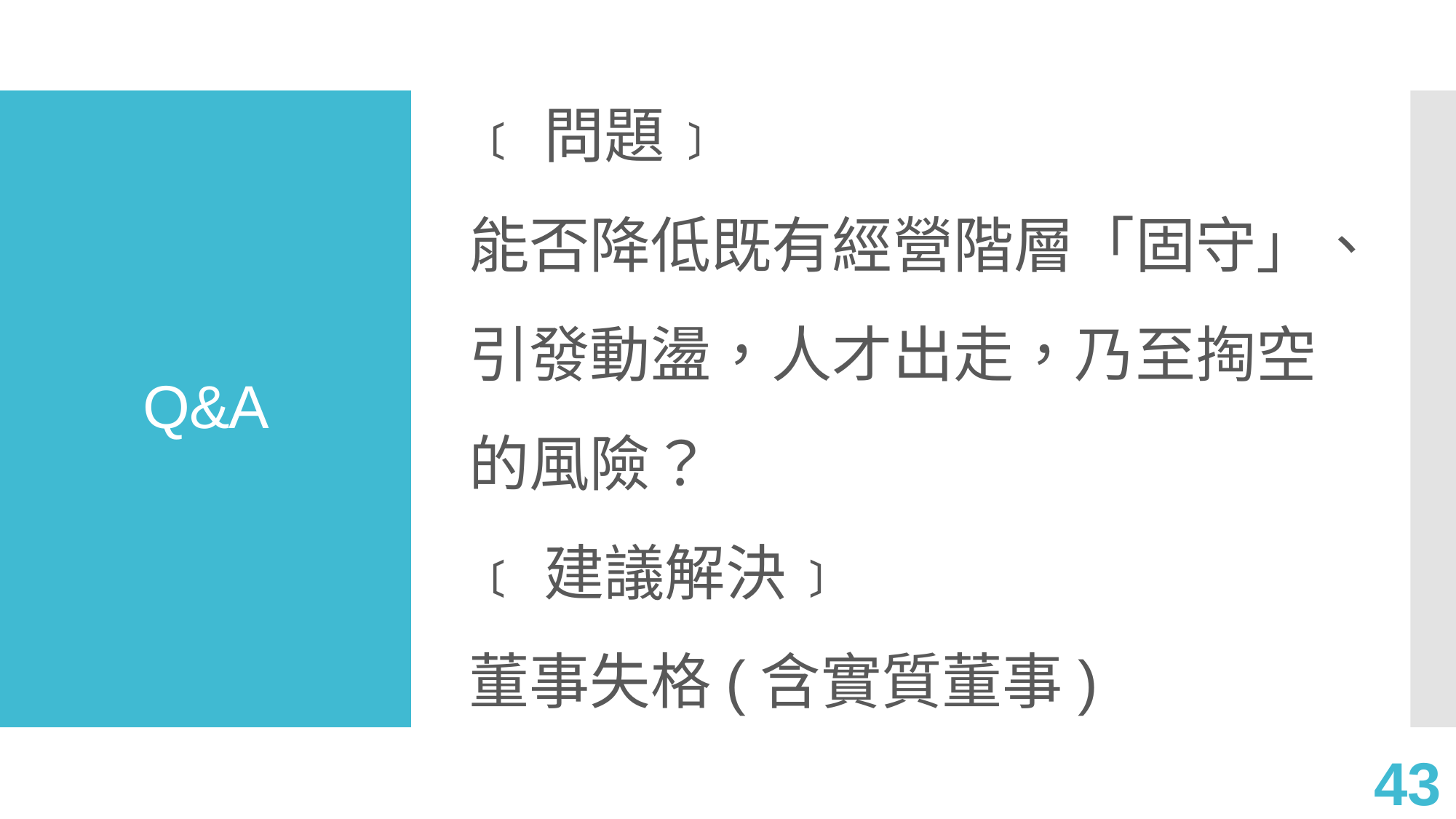

﹝問題﹞
能否降低既有經營階層「固守」、引發動盪，人才出走，乃至掏空的風險？
﹝建議解決﹞
董事失格(含實質董事)
# Q&A
43